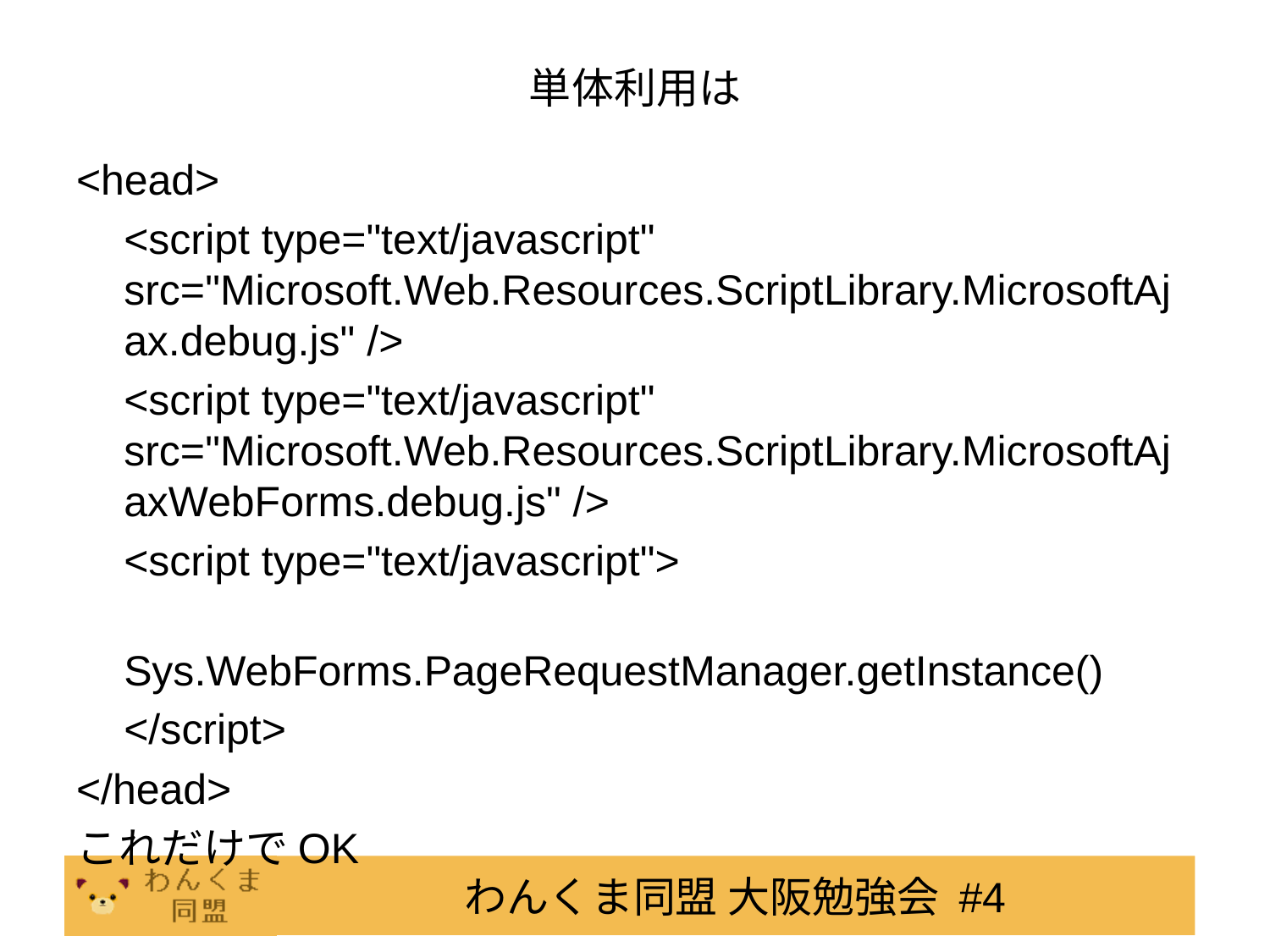

# 単体利用は
<head>
	<script type="text/javascript" src="Microsoft.Web.Resources.ScriptLibrary.MicrosoftAjax.debug.js" />
	<script type="text/javascript" src="Microsoft.Web.Resources.ScriptLibrary.MicrosoftAjaxWebForms.debug.js" />
	<script type="text/javascript">
		Sys.WebForms.PageRequestManager.getInstance()
	</script>
</head>
これだけでOK